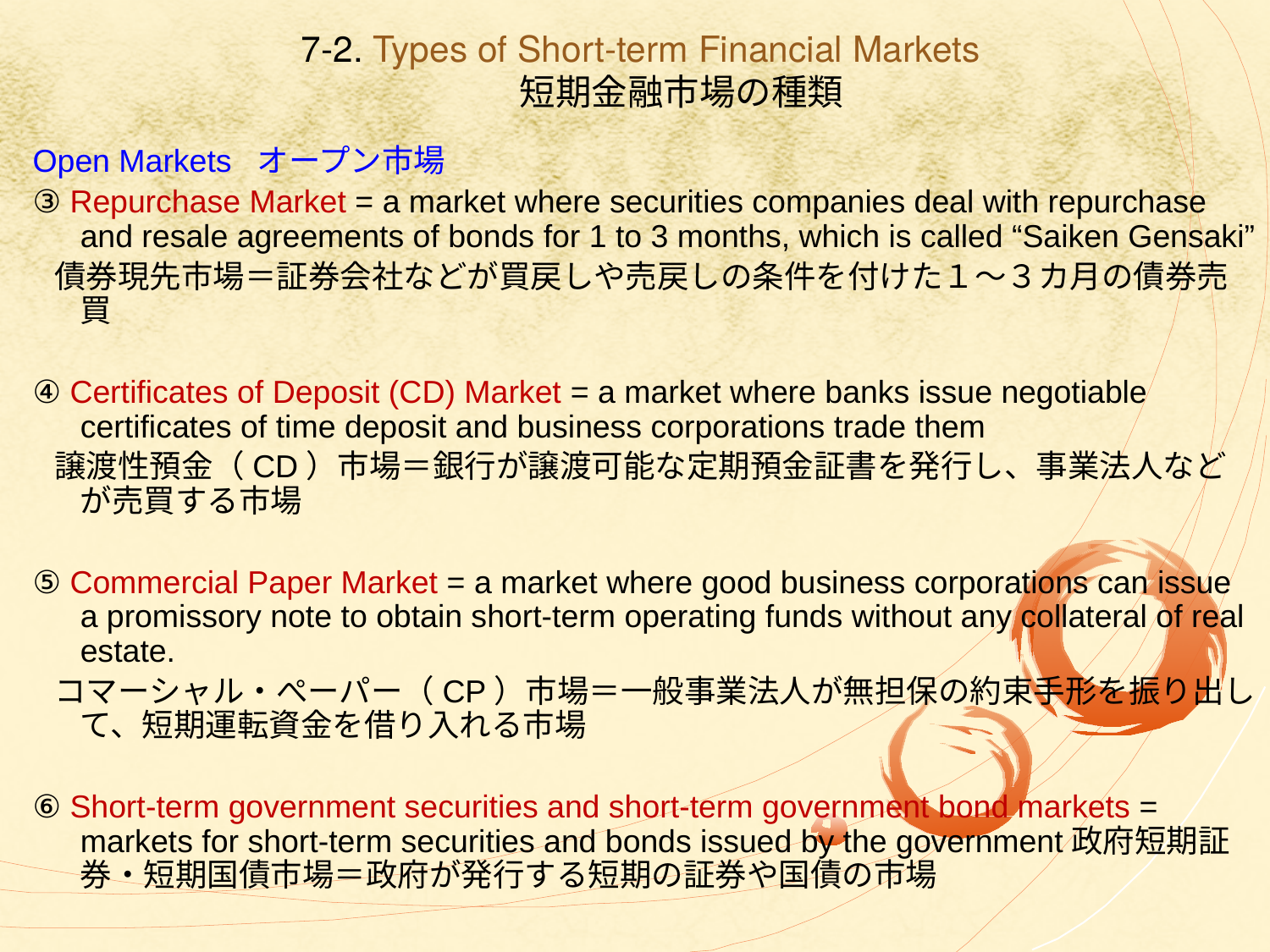

# 7-2. Types of Short-term Financial Markets 　　短期金融市場の種類
Open Markets  オープン市場
③ Repurchase Market = a market where securities companies deal with repurchase and resale agreements of bonds for 1 to 3 months, which is called “Saiken Gensaki”
  債券現先市場＝証券会社などが買戻しや売戻しの条件を付けた１～３カ月の債券売買

④ Certificates of Deposit (CD) Market = a market where banks issue negotiable certificates of time deposit and business corporations trade them
  譲渡性預金（CD）市場＝銀行が譲渡可能な定期預金証書を発行し、事業法人などが売買する市場

⑤ Commercial Paper Market = a market where good business corporations can issue a promissory note to obtain short-term operating funds without any collateral of real estate.
  コマーシャル・ぺーパー（CP）市場＝一般事業法人が無担保の約束手形を振り出して、短期運転資金を借り入れる市場

⑥ Short-term government securities and short-term government bond markets = markets for short-term securities and bonds issued by the government政府短期証券・短期国債市場＝政府が発行する短期の証券や国債の市場